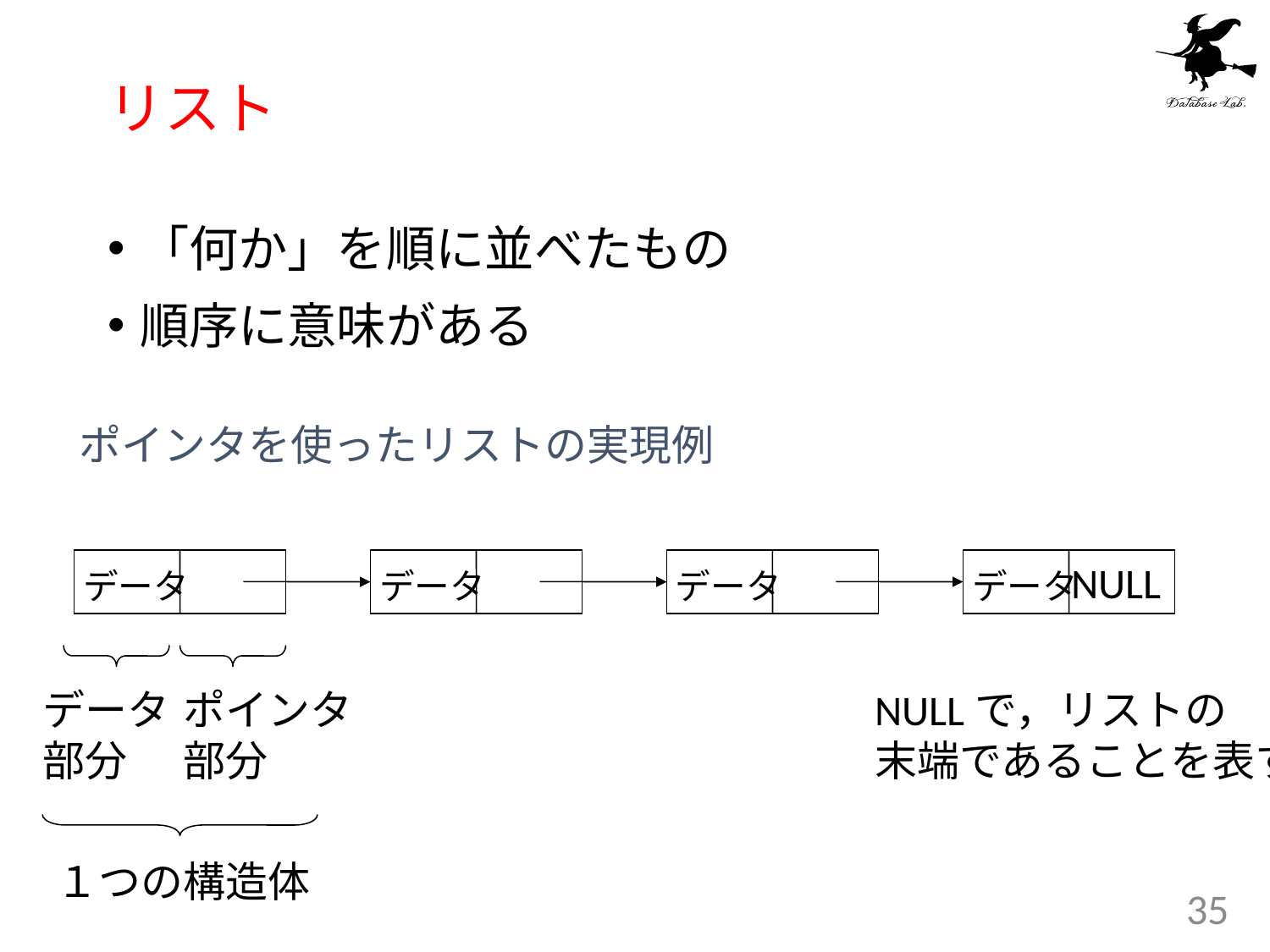

# リスト
「何か」を順に並べたもの
順序に意味がある
ポインタを使ったリストの実現例

NULL

データ
データ
データ
データ

データ
部分
ポインタ
部分
NULLで，リストの
末端であることを表す

１つの構造体
35